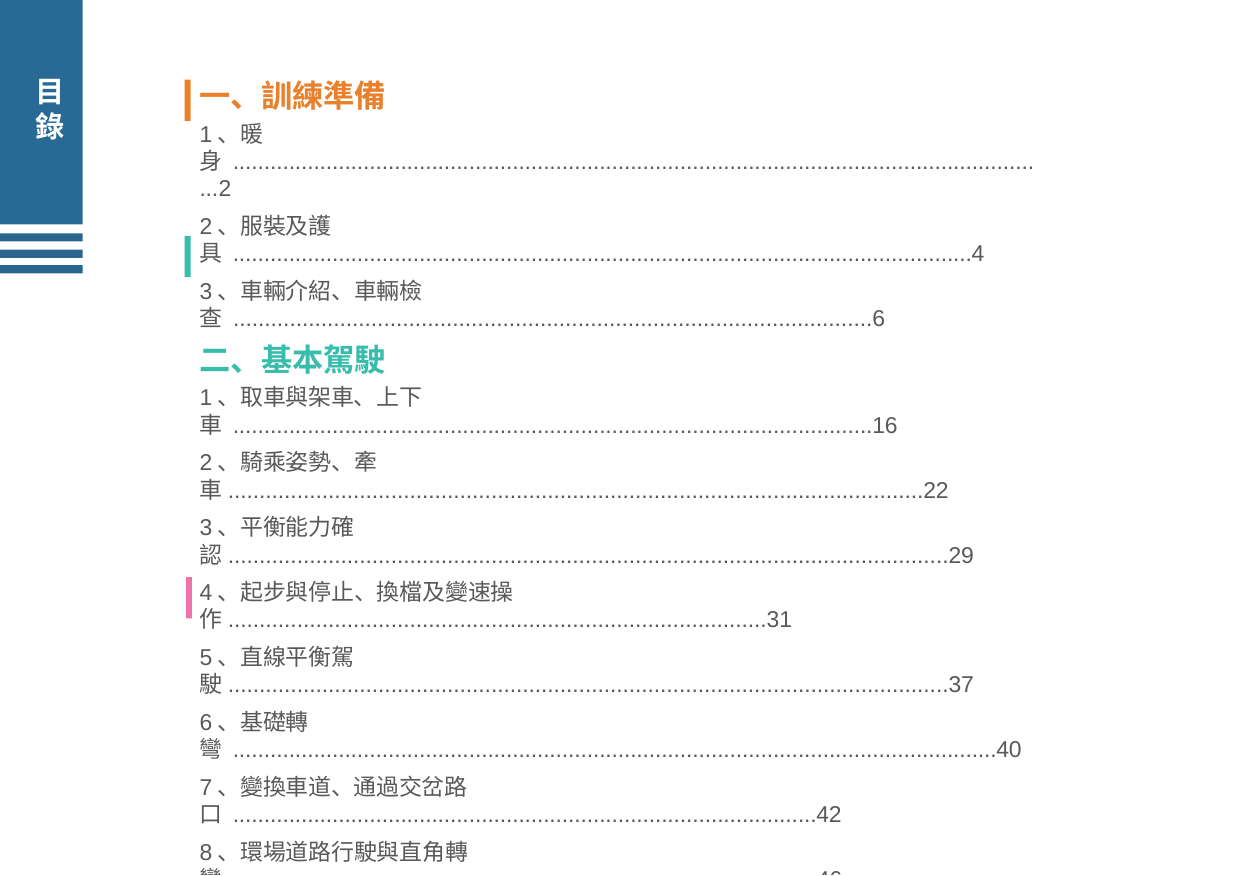

目錄
# 一、訓練準備

1、暖身 ....................................................................................................................................2
2、服裝及護具 .......................................................................................................................4
3、車輛介紹、車輛檢查 ......................................................................................................6
二、基本駕駛
1、取車與架車、上下車 .......................................................................................................16
2、騎乘姿勢、牽車...............................................................................................................22
3、平衡能力確認...................................................................................................................29
4、起步與停止、換檔及變速操作......................................................................................31
5、直線平衡駕駛...................................................................................................................37
6、基礎轉彎 ...........................................................................................................................40
7、變換車道、通過交岔路口 ..............................................................................................42
8、環場道路行駛與直角轉彎..............................................................................................46
三、應用駕駛
1、中低速安全駕駛【直線行駛】 ......................................................................................53
2、中低速安全駕駛【直線煞車】......................................................................................54
3、交岔路口左轉及右轉 ......................................................................................................56
4、8 字型轉彎........................................................................................................................59
5、坡道行駛 ...........................................................................................................................62